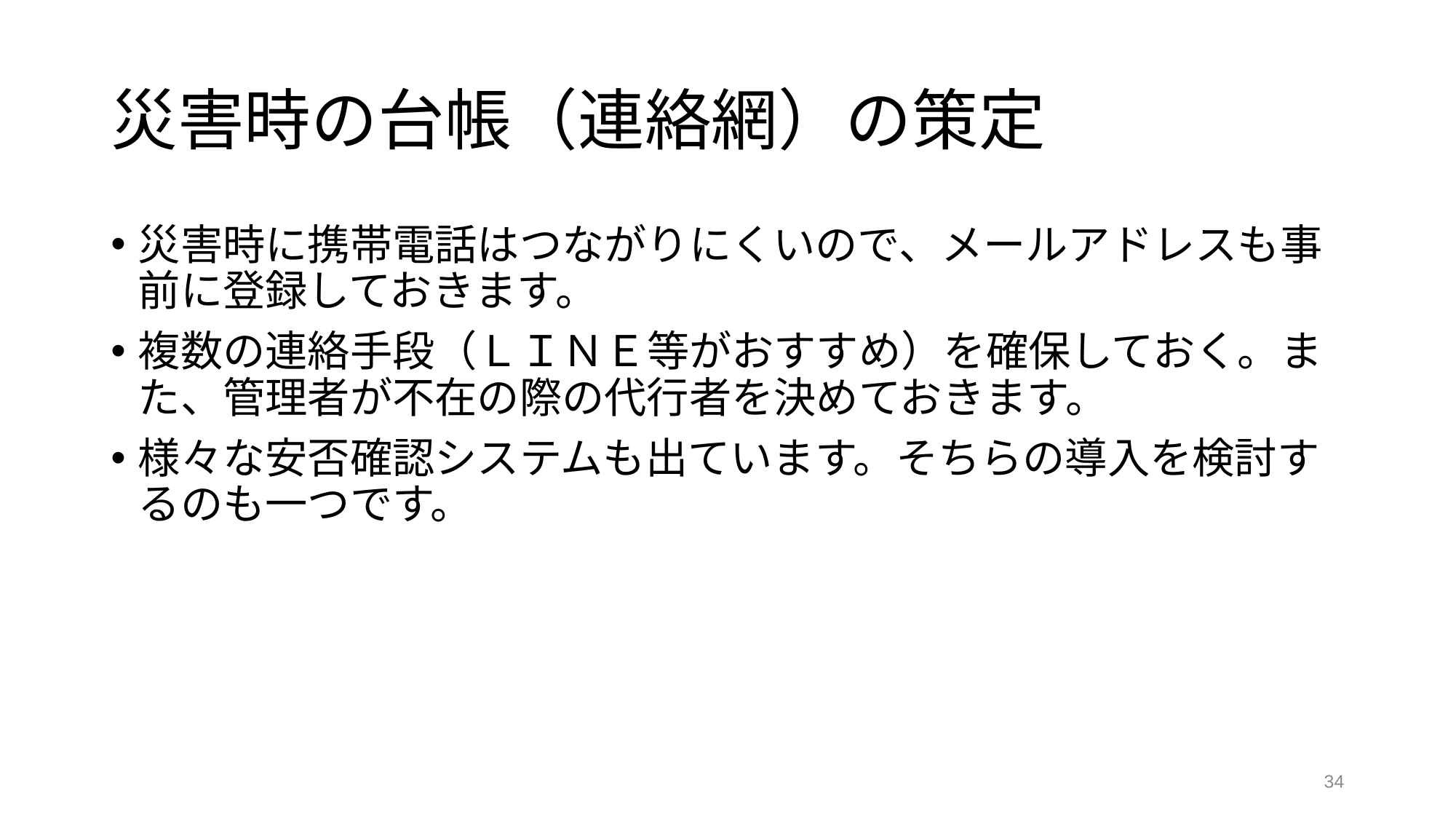

# 災害時の台帳（連絡網）の策定
災害時に携帯電話はつながりにくいので、メールアドレスも事前に登録しておきます。
複数の連絡手段（ＬＩＮＥ等がおすすめ）を確保しておく。また、管理者が不在の際の代行者を決めておきます。
様々な安否確認システムも出ています。そちらの導入を検討するのも一つです。
34